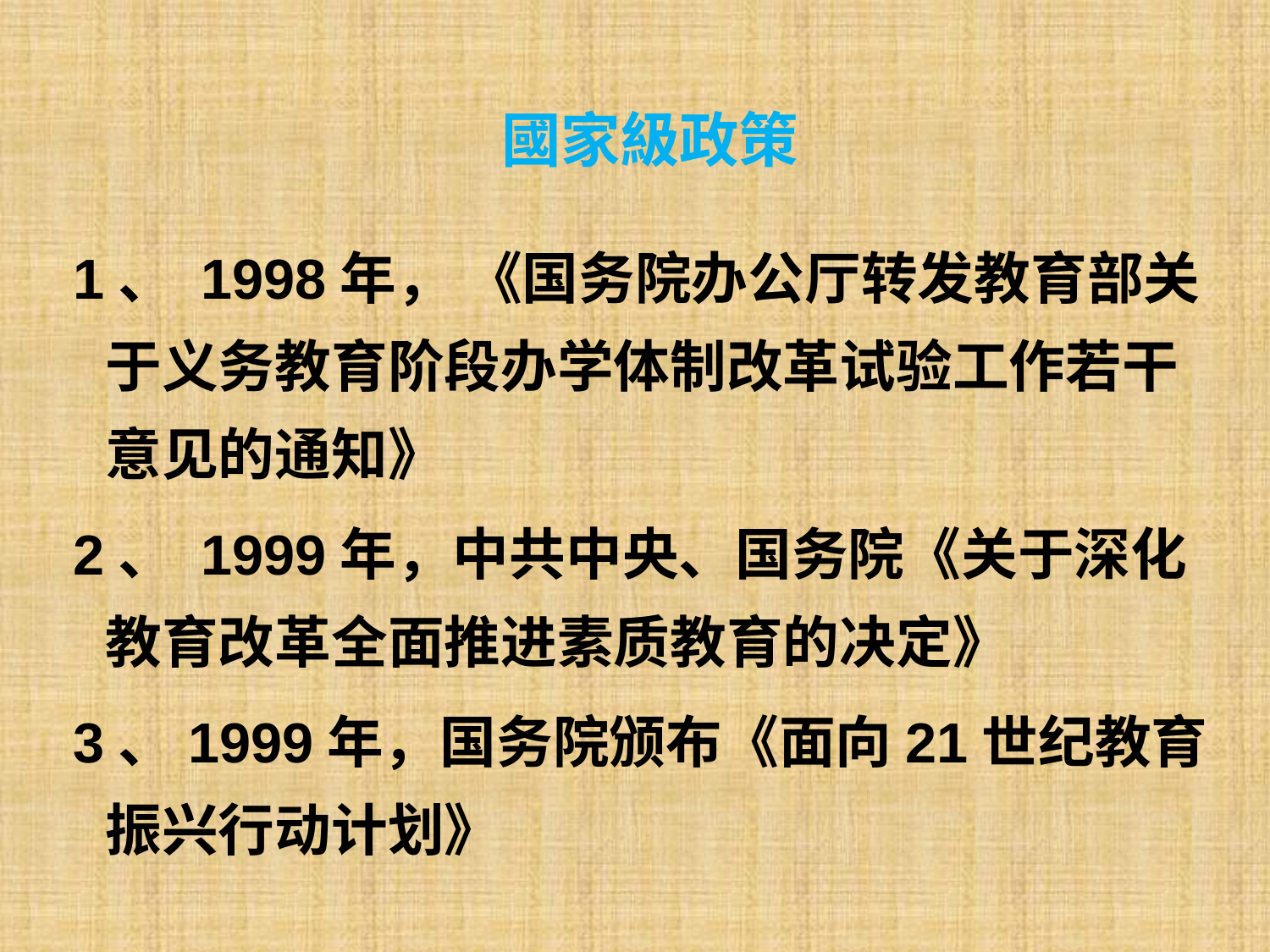

國家級政策
 1、 1998年， 《国务院办公厅转发教育部关于义务教育阶段办学体制改革试验工作若干意见的通知》
 2、 1999年，中共中央、国务院《关于深化教育改革全面推进素质教育的决定》
 3、1999年，国务院颁布《面向21世纪教育振兴行动计划》